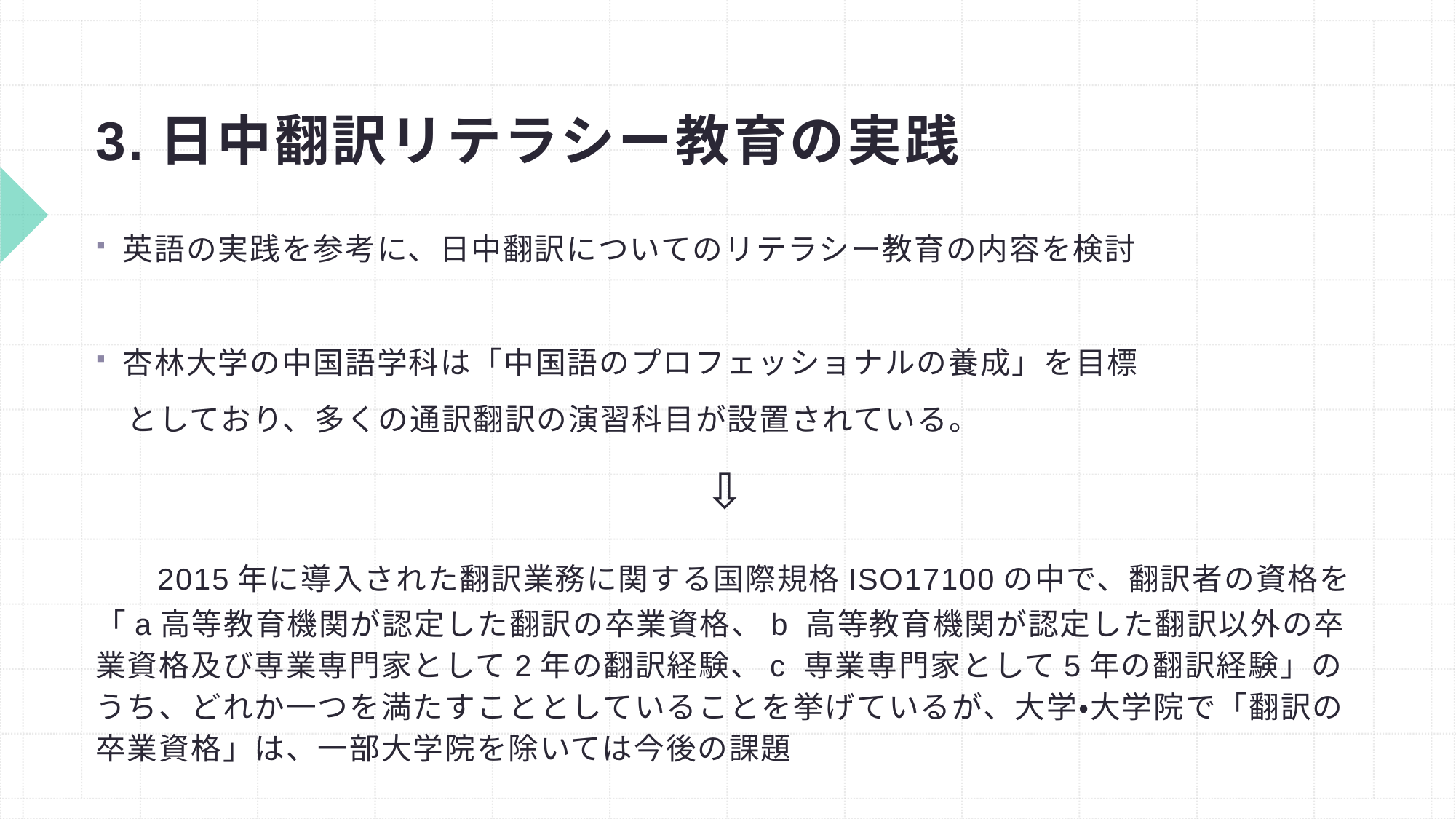

# 3.日中翻訳リテラシー教育の実践
英語の実践を参考に、日中翻訳についてのリテラシー教育の内容を検討

杏林大学の中国語学科は「中国語のプロフェッショナルの養成」を目標
　としており、多くの通訳翻訳の演習科目が設置されている。
⇩
　2015年に導入された翻訳業務に関する国際規格ISO17100の中で、翻訳者の資格を「a高等教育機関が認定した翻訳の卒業資格、b 高等教育機関が認定した翻訳以外の卒業資格及び専業専門家として2年の翻訳経験、c 専業専門家として5年の翻訳経験」のうち、どれか一つを満たすこととしていることを挙げているが、大学・大学院で「翻訳の卒業資格」は、一部大学院を除いては今後の課題